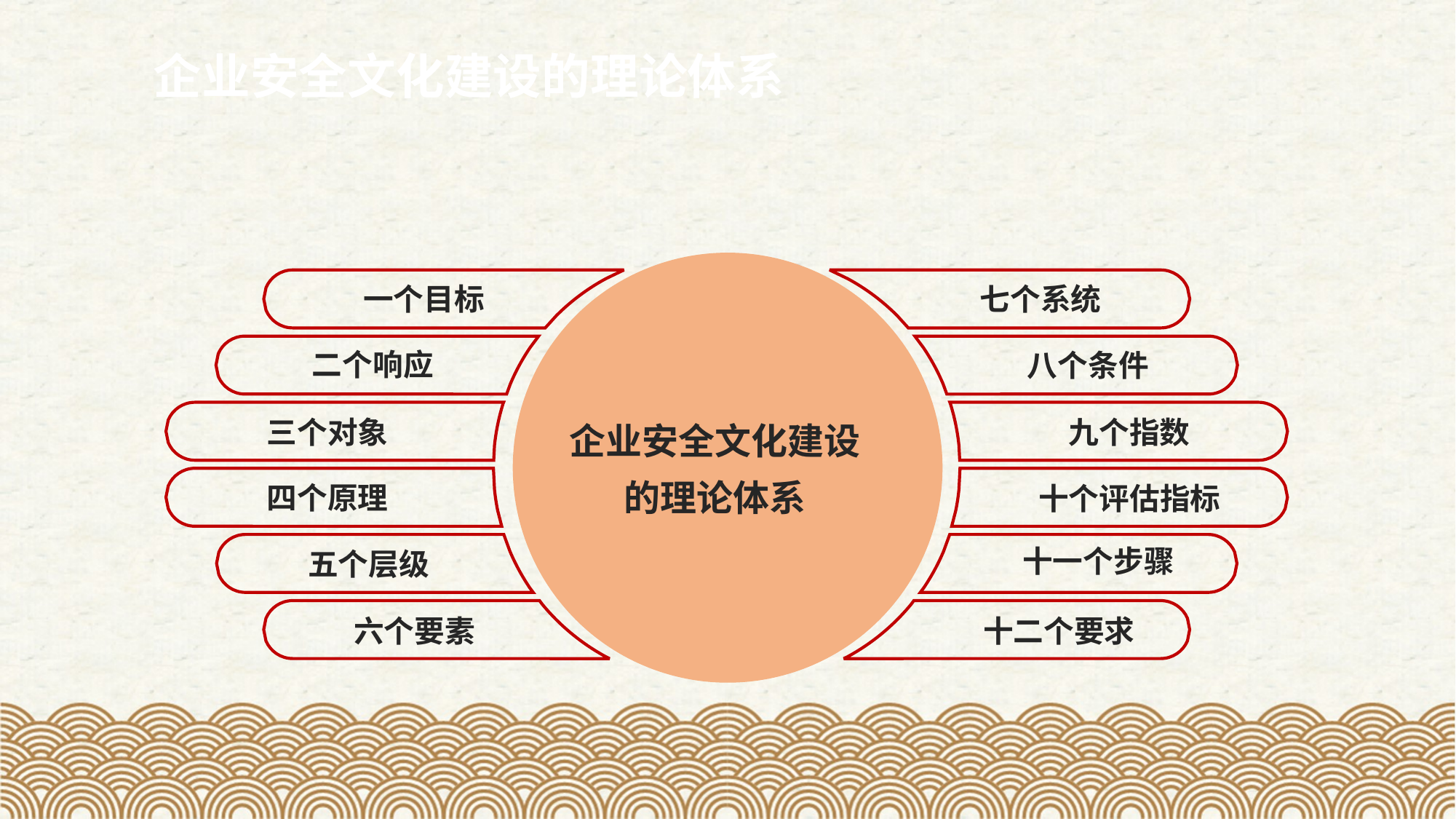

企业安全文化建设的理论体系

一个目标
七个系统
二个响应
八个条件
企业安全文化建设
的理论体系
三个对象
九个指数
四个原理
十个评估指标
十一个步骤
五个层级
六个要素
十二个要求